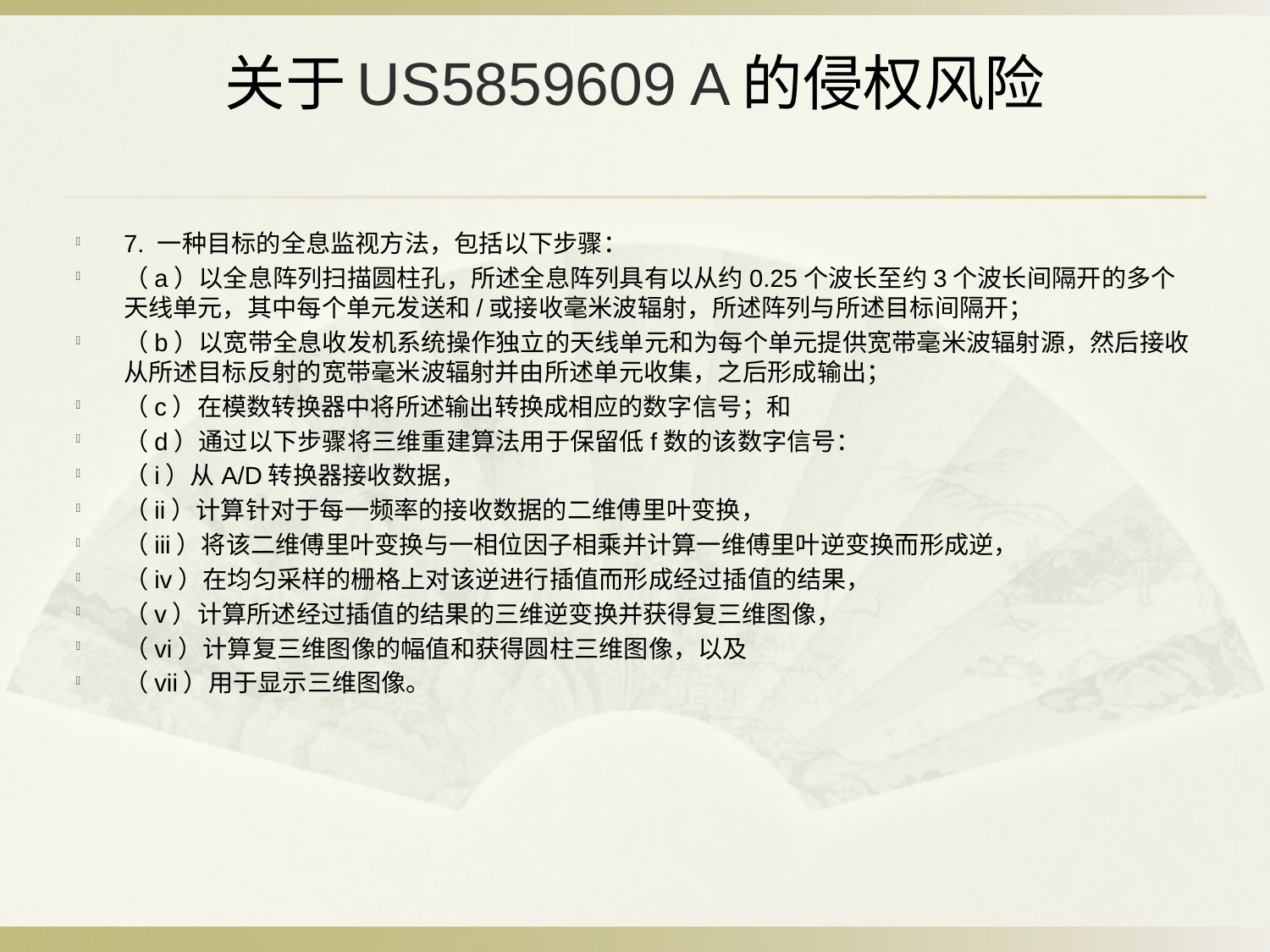

# 关于US5859609 A的侵权风险
7. 一种目标的全息监视方法，包括以下步骤：
（a）以全息阵列扫描圆柱孔，所述全息阵列具有以从约0.25个波长至约3个波长间隔开的多个天线单元，其中每个单元发送和/或接收毫米波辐射，所述阵列与所述目标间隔开；
（b）以宽带全息收发机系统操作独立的天线单元和为每个单元提供宽带毫米波辐射源，然后接收从所述目标反射的宽带毫米波辐射并由所述单元收集，之后形成输出；
（c）在模数转换器中将所述输出转换成相应的数字信号；和
（d）通过以下步骤将三维重建算法用于保留低f数的该数字信号：
（i）从A/D转换器接收数据，
（ii）计算针对于每一频率的接收数据的二维傅里叶变换，
（iii）将该二维傅里叶变换与一相位因子相乘并计算一维傅里叶逆变换而形成逆，
（iv）在均匀采样的栅格上对该逆进行插值而形成经过插值的结果，
（v）计算所述经过插值的结果的三维逆变换并获得复三维图像，
（vi）计算复三维图像的幅值和获得圆柱三维图像，以及
（vii）用于显示三维图像。